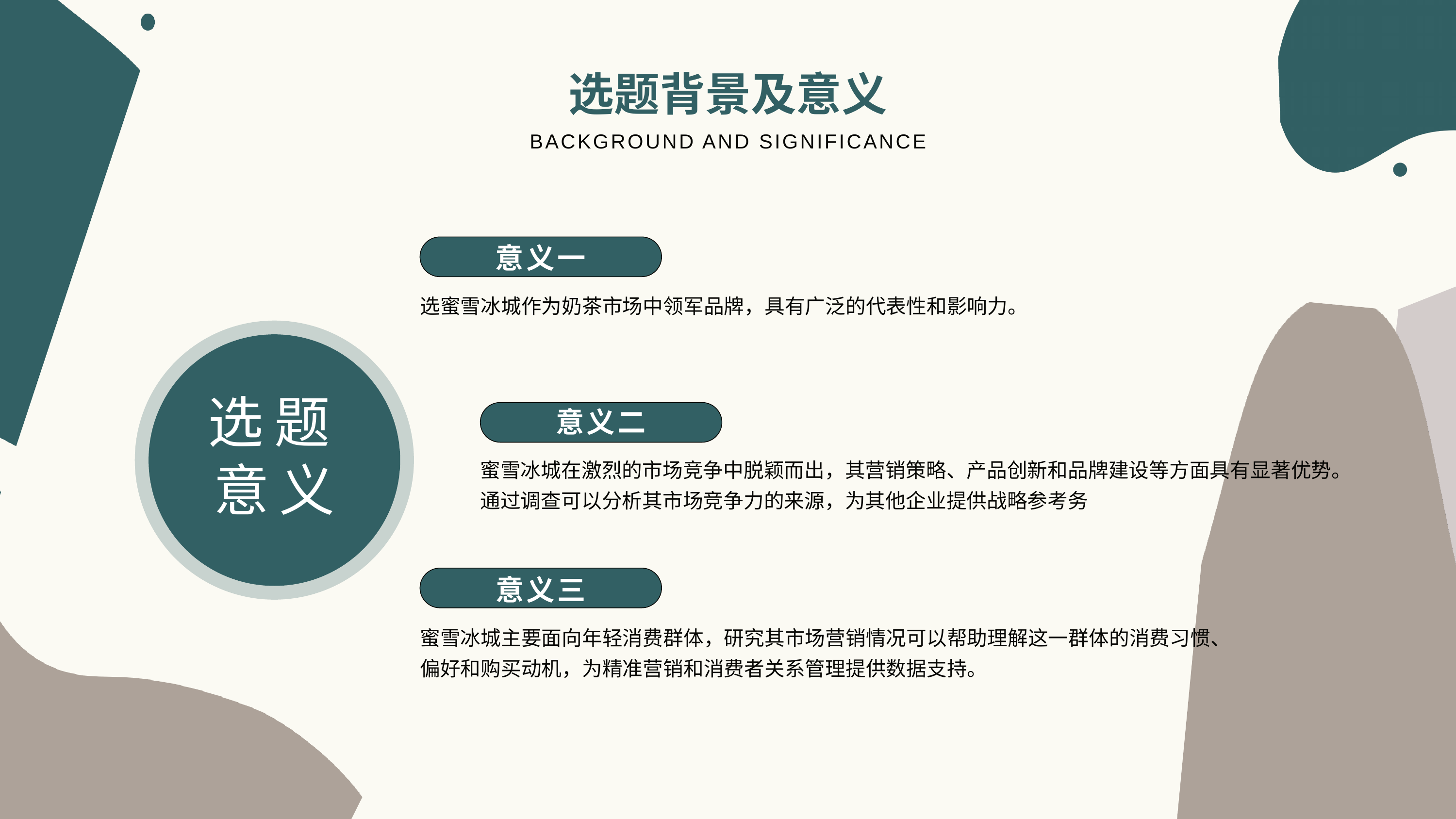

选题背景及意义
BACKGROUND AND SIGNIFICANCE

意义一

选蜜雪冰城作为奶茶市场中领军品牌，具有广泛的代表性和影响力。

选题意义
意义二

蜜雪冰城在激烈的市场竞争中脱颖而出，其营销策略、产品创新和品牌建设等方面具有显著优势。通过调查可以分析其市场竞争力的来源，为其他企业提供战略参考务

意义三

蜜雪冰城主要面向年轻消费群体，研究其市场营销情况可以帮助理解这一群体的消费习惯、偏好和购买动机，为精准营销和消费者关系管理提供数据支持。